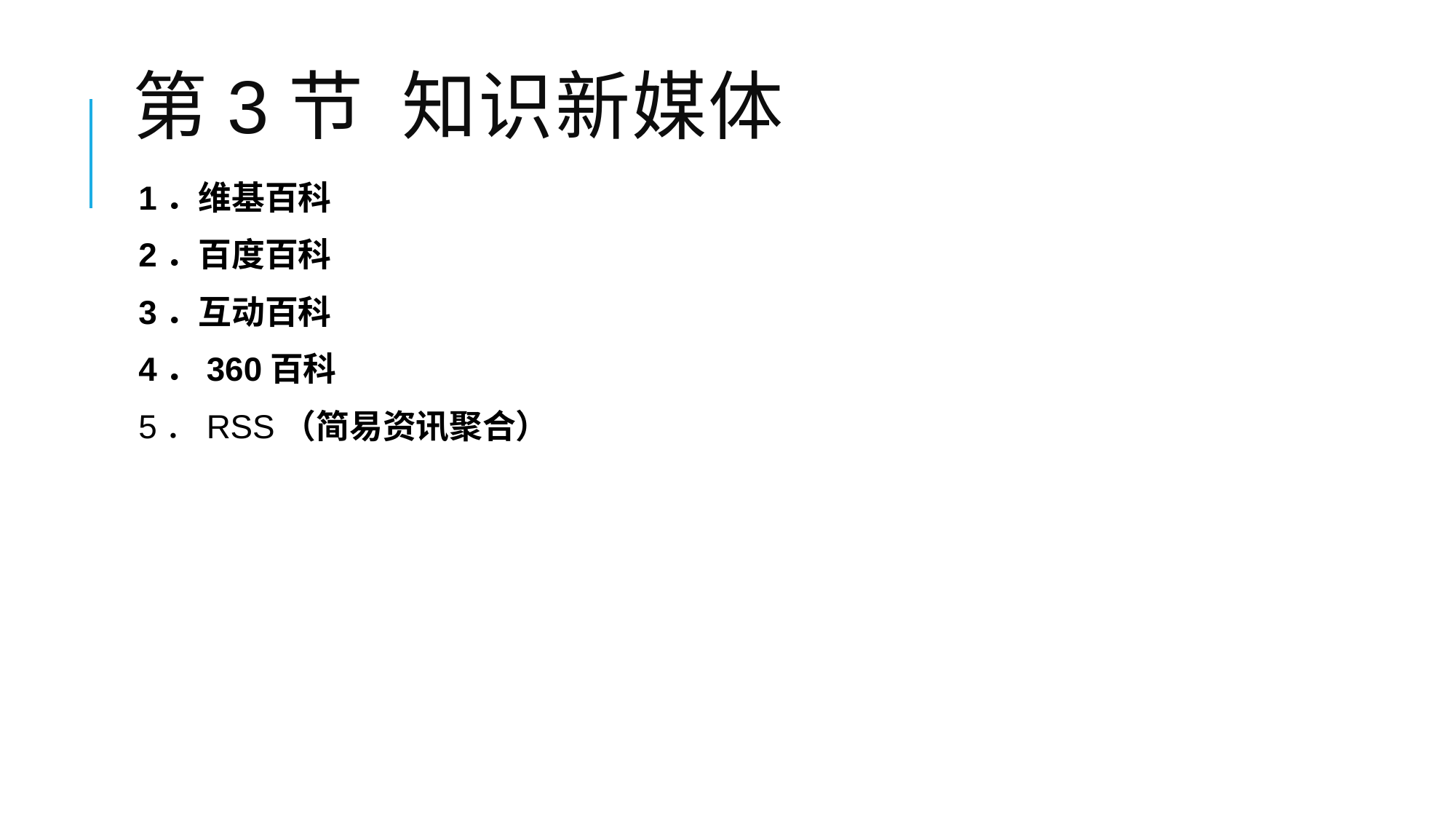

# 第3节  知识新媒体
1．维基百科
2．百度百科
3．互动百科
4．360百科
5．RSS（简易资讯聚合）